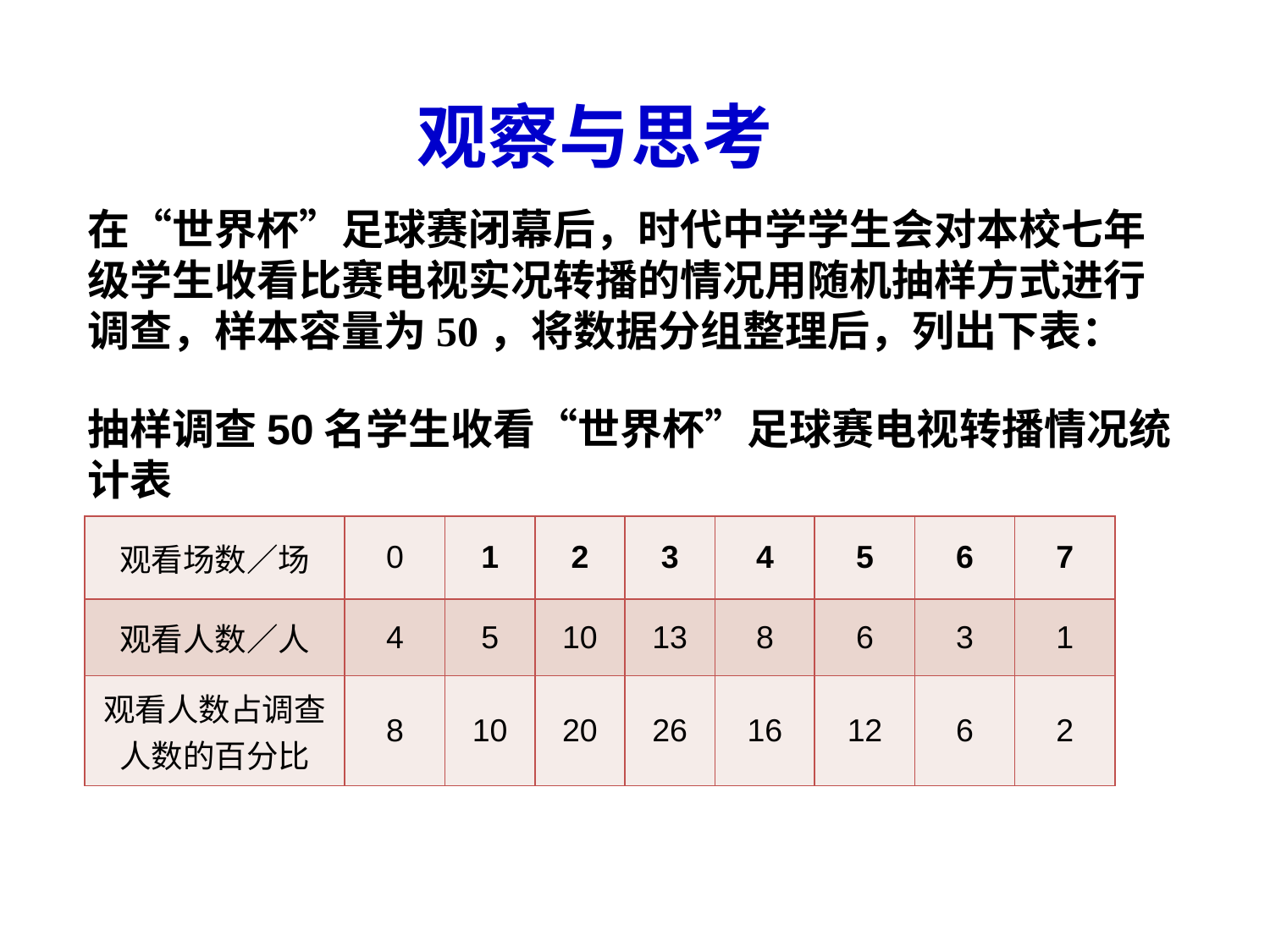

观察与思考
在“世界杯”足球赛闭幕后，时代中学学生会对本校七年级学生收看比赛电视实况转播的情况用随机抽样方式进行调查，样本容量为50，将数据分组整理后，列出下表：
抽样调查50名学生收看“世界杯”足球赛电视转播情况统计表
| 观看场数／场 | 0 | 1 | 2 | 3 | 4 | 5 | 6 | 7 |
| --- | --- | --- | --- | --- | --- | --- | --- | --- |
| 观看人数／人 | 4 | 5 | 10 | 13 | 8 | 6 | 3 | 1 |
| 观看人数占调查人数的百分比 | 8 | 10 | 20 | 26 | 16 | 12 | 6 | 2 |